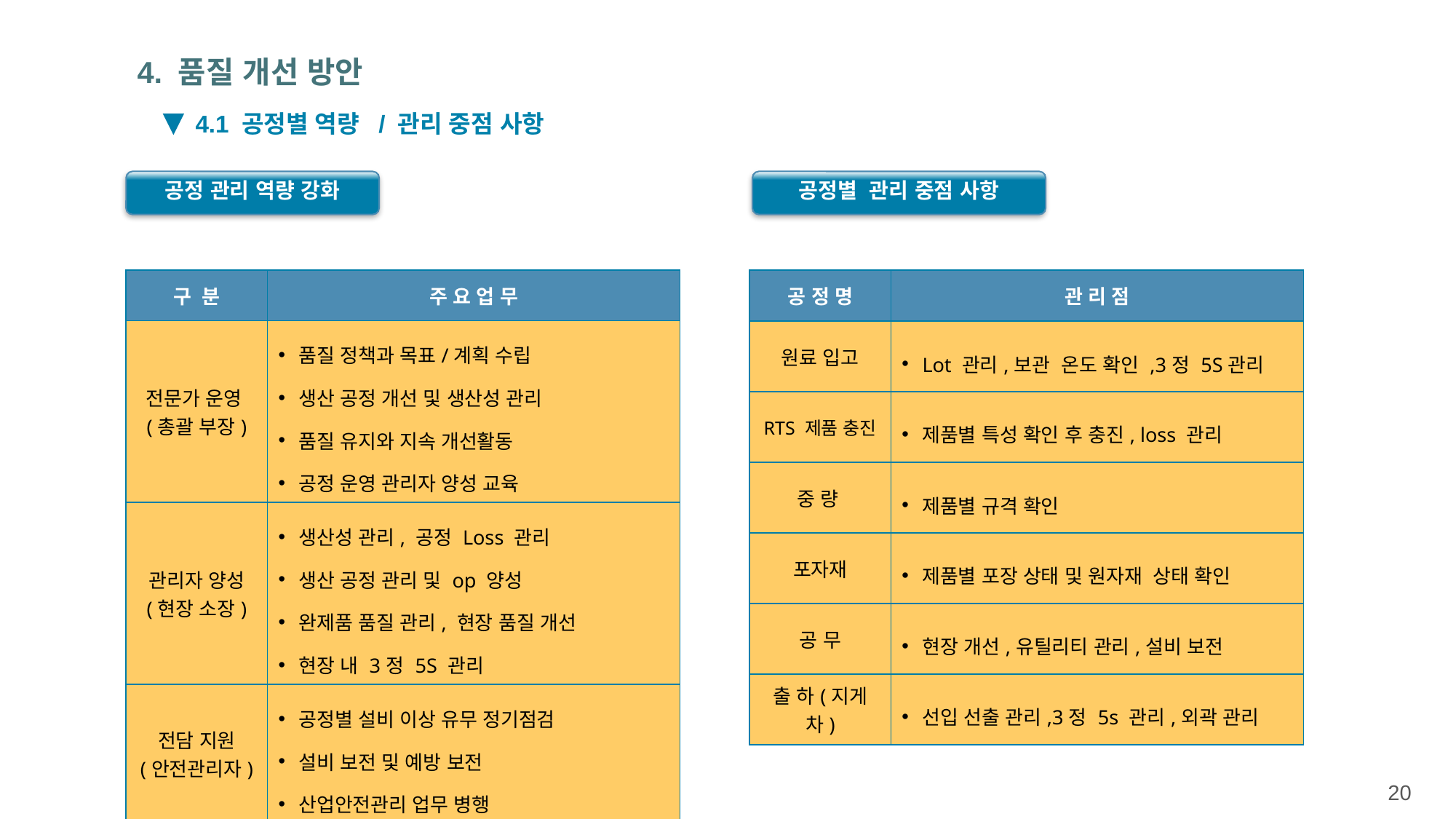

# 4. 품질 개선 방안
4.1 공정별 역량  / 관리 중점 사항

공정 관리 역량 강화
공정별  관리 중점 사항
| 구 분 | 주 요 업 무 |
| --- | --- |
| 전문가 운영(총괄 부장) | 품질 정책과 목표/계획 수립 생산 공정 개선 및 생산성 관리 품질 유지와 지속 개선활동 공정 운영 관리자 양성 교육 |
| 관리자 양성 (현장 소장) | 생산성 관리, 공정 Loss 관리 생산 공정 관리 및 op 양성 완제품 품질 관리, 현장 품질 개선 현장 내 3정 5S 관리 |
| 전담 지원 (안전관리자) | 공정별 설비 이상 유무 정기점검 설비 보전 및 예방 보전 산업안전관리 업무 병행 |
| 공 정 명 | 관 리 점 |
| --- | --- |
| 원료 입고 | Lot 관리,보관 온도 확인 ,3정 5S관리 |
| RTS 제품 충진 | 제품별 특성 확인 후 충진, loss 관리 |
| 중 량 | 제품별 규격 확인 |
| 포자재 | 제품별 포장 상태 및 원자재 상태 확인 |
| 공 무 | 현장 개선,유틸리티 관리,설비 보전 |
| 출 하(지게차) | 선입 선출 관리,3정 5s 관리,외곽 관리 |
20